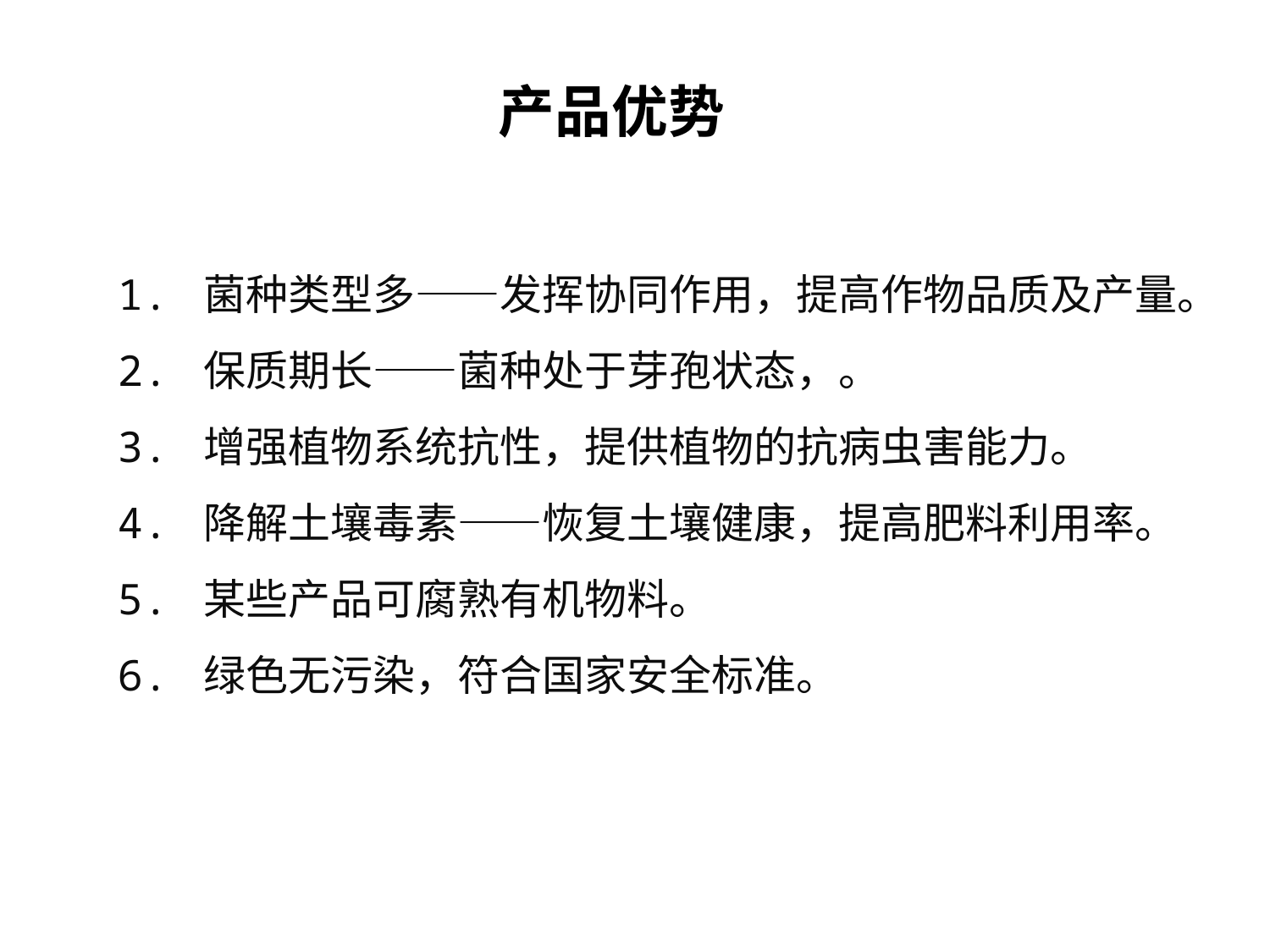

产品优势
1. 菌种类型多——发挥协同作用，提高作物品质及产量。
2. 保质期长——菌种处于芽孢状态，。
3. 增强植物系统抗性，提供植物的抗病虫害能力。
4. 降解土壤毒素——恢复土壤健康，提高肥料利用率。
5. 某些产品可腐熟有机物料。
6. 绿色无污染，符合国家安全标准。